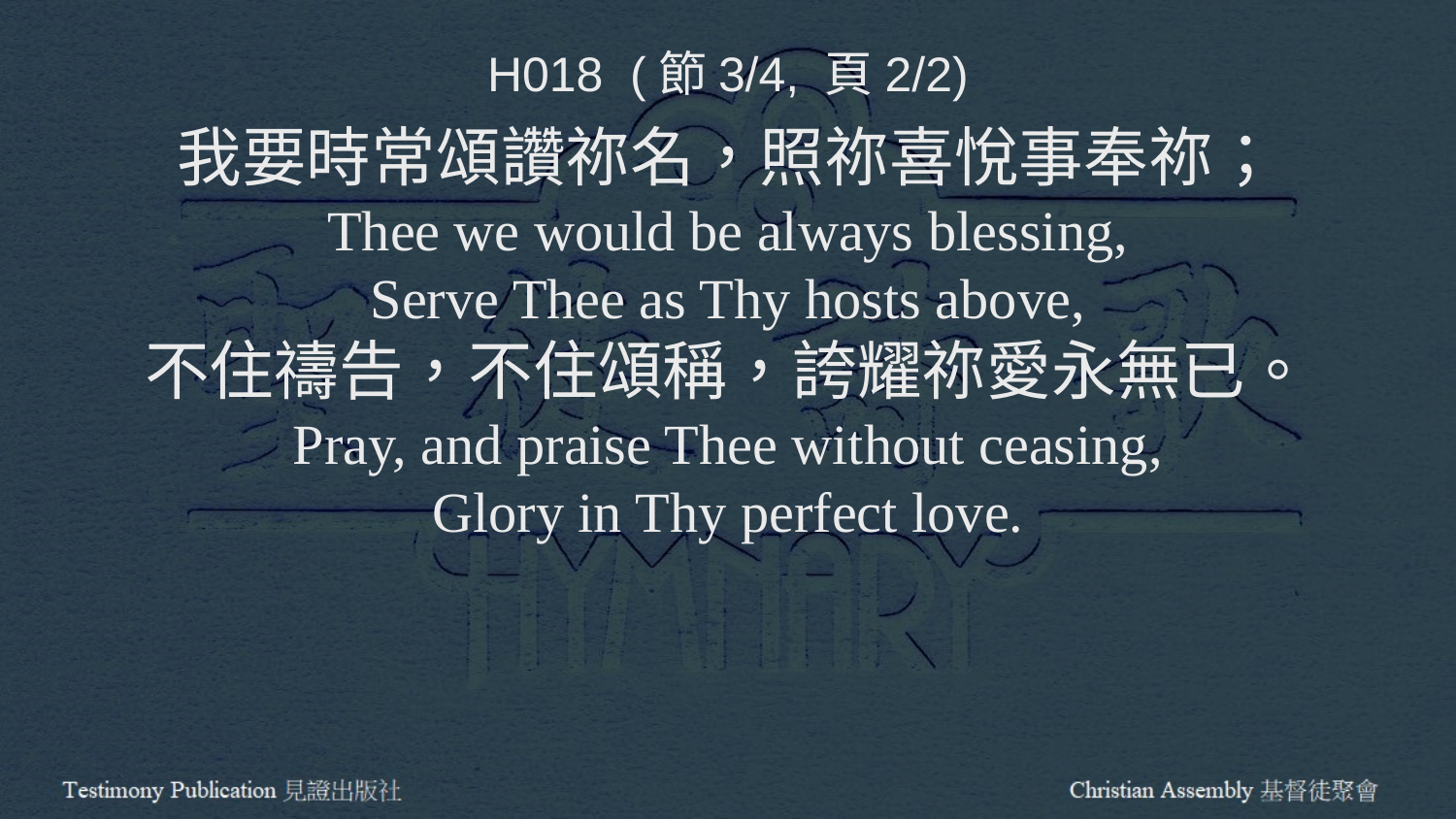

H018  (節3/4, 頁2/2)
我要時常頌讚祢名，照祢喜悅事奉祢；
Thee we would be always blessing,
Serve Thee as Thy hosts above,
不住禱告，不住頌稱，誇耀祢愛永無已。
Pray, and praise Thee without ceasing,
Glory in Thy perfect love.